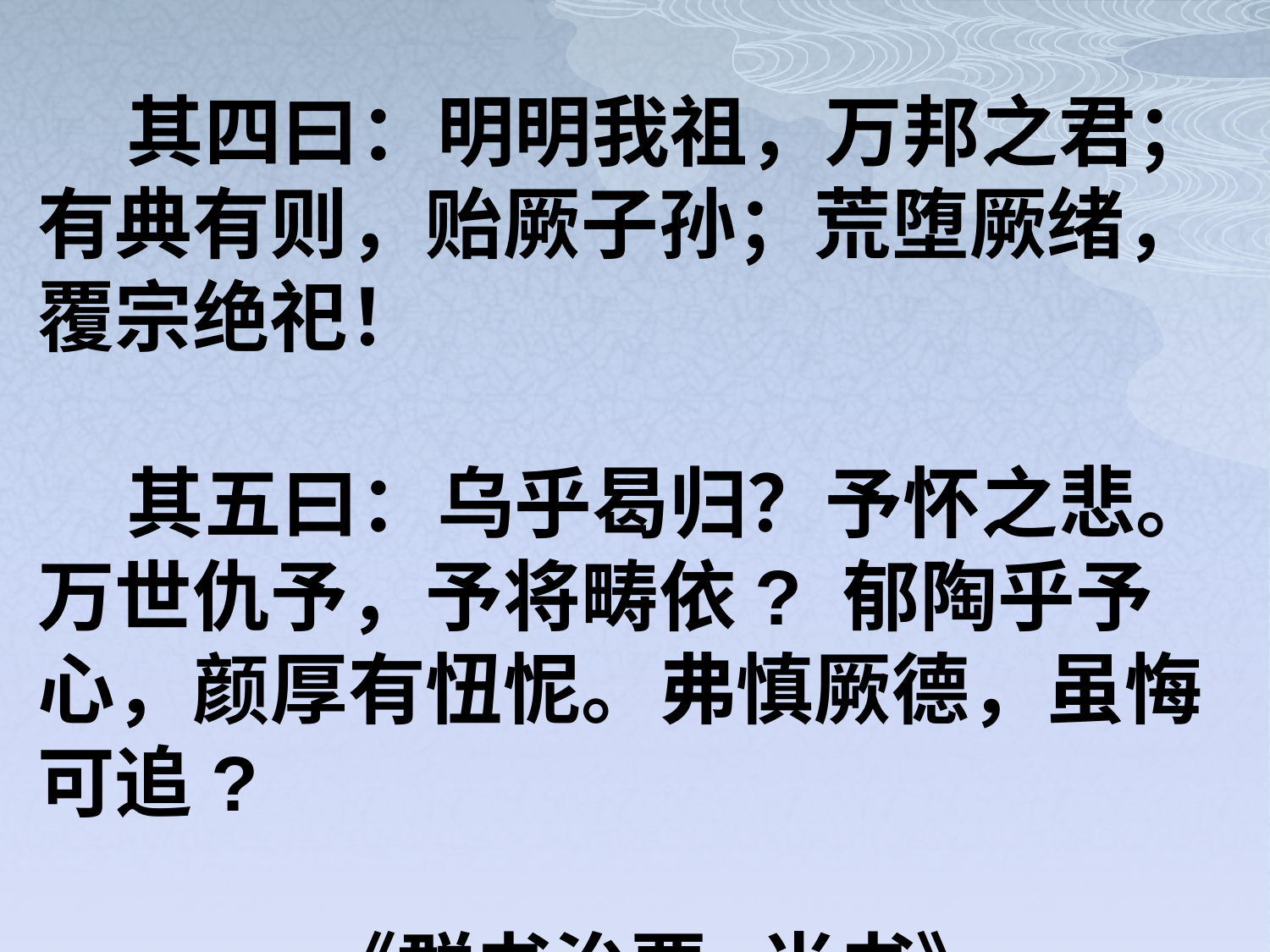

其四曰：明明我祖，万邦之君； 有典有则，贻厥子孙；荒堕厥绪，
覆宗绝祀！

    其五曰：乌乎曷归？予怀之悲。万世仇予，予将畴依? 郁陶乎予心，颜厚有忸怩。弗慎厥德，虽悔可追?

               《群书治要·尚书》